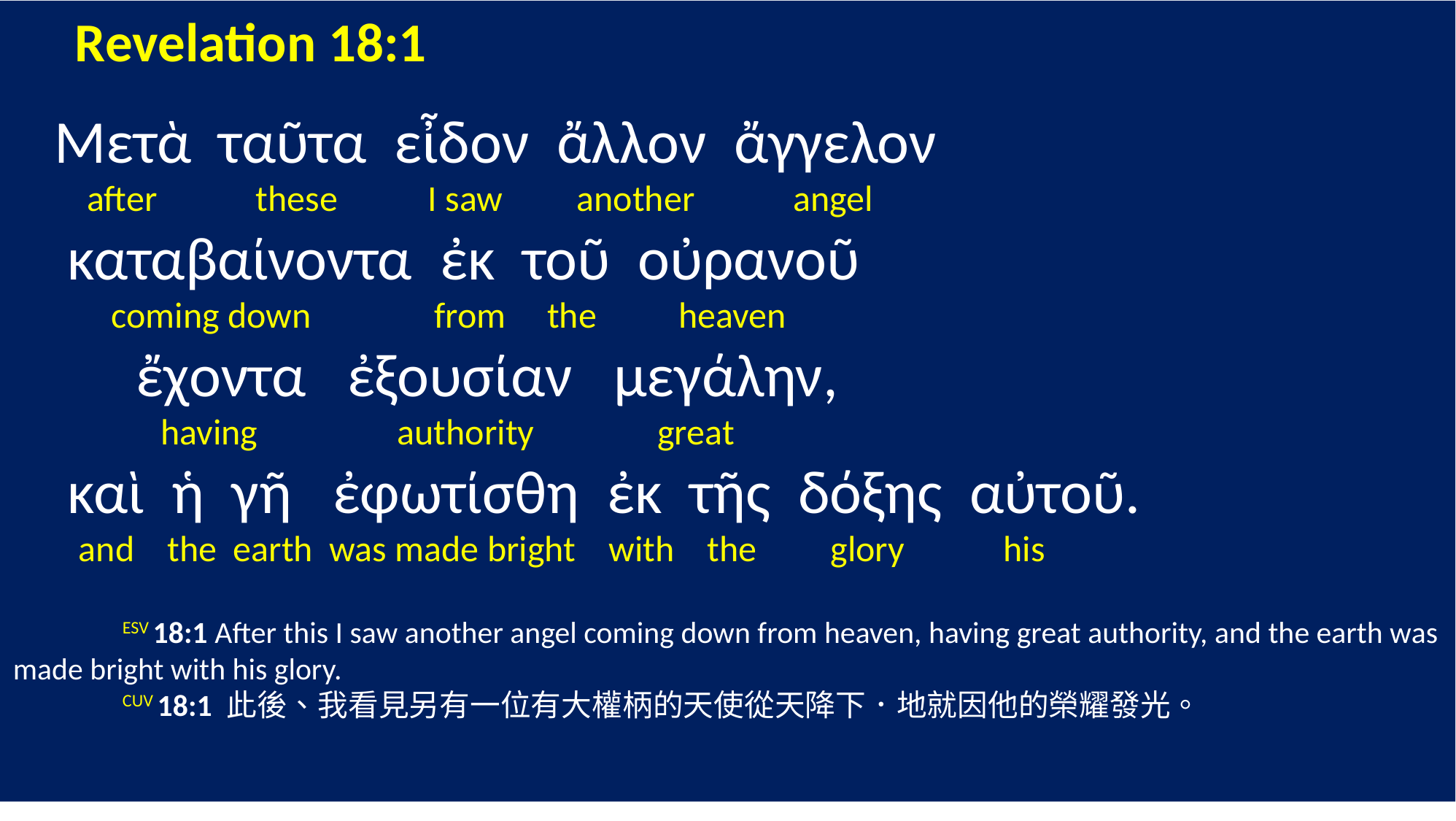

Revelation 18:1

   Μετὰ  ταῦτα  εἶδον  ἄλλον  ἄγγελον
         after            these           I saw         another            angel
    καταβαίνοντα  ἐκ  τοῦ  οὐρανοῦ
            coming down               from     the          heaven
         ἔχοντα   ἐξουσίαν   μεγάλην,
                  having                 authority               great
    καὶ  ἡ  γῆ   ἐφωτίσθη  ἐκ  τῆς  δόξης  αὐτοῦ.
        and    the  earth  was made bright    with    the         glory            his

	ESV 18:1 After this I saw another angel coming down from heaven, having great authority, and the earth was made bright with his glory.
	CUV 18:1 此後、我看見另有一位有大權柄的天使從天降下．地就因他的榮耀發光。